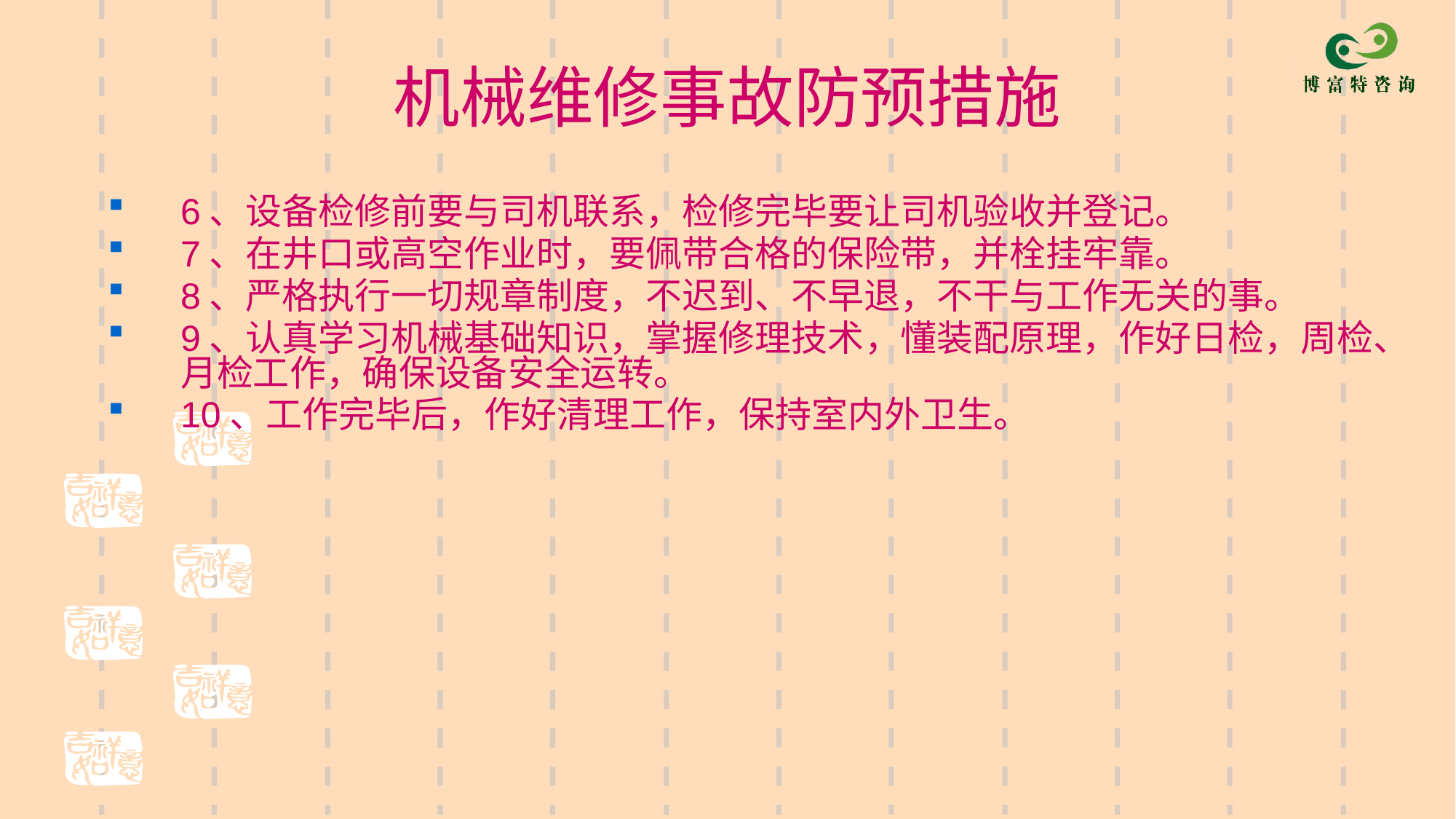

# 机械维修事故防预措施
6、设备检修前要与司机联系，检修完毕要让司机验收并登记。
7、在井口或高空作业时，要佩带合格的保险带，并栓挂牢靠。
8、严格执行一切规章制度，不迟到、不早退，不干与工作无关的事。
9、认真学习机械基础知识，掌握修理技术，懂装配原理，作好日检，周检、月检工作，确保设备安全运转。
10、工作完毕后，作好清理工作，保持室内外卫生。